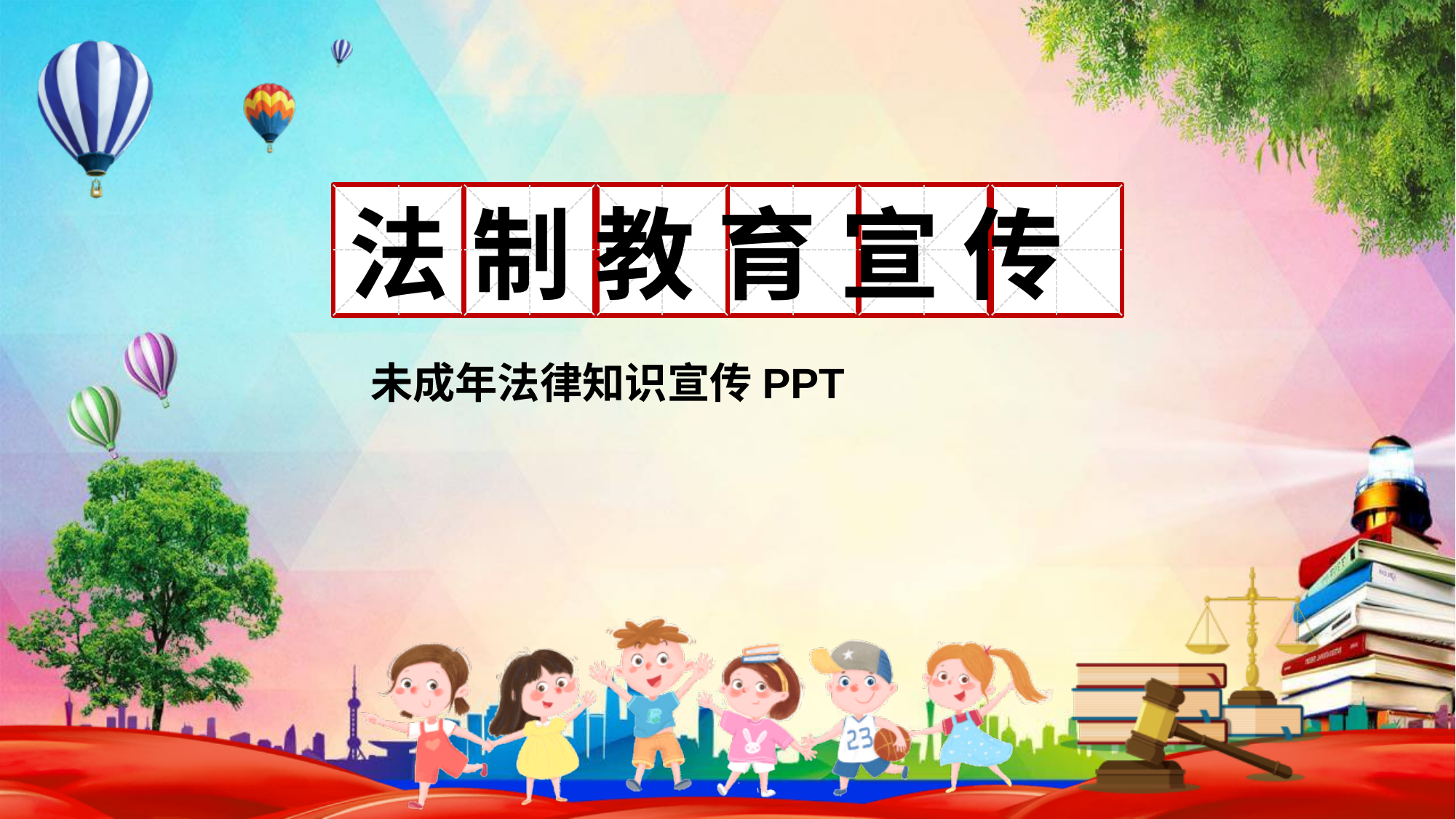

法 制 教 育 宣 传
未成年法律知识宣传PPT